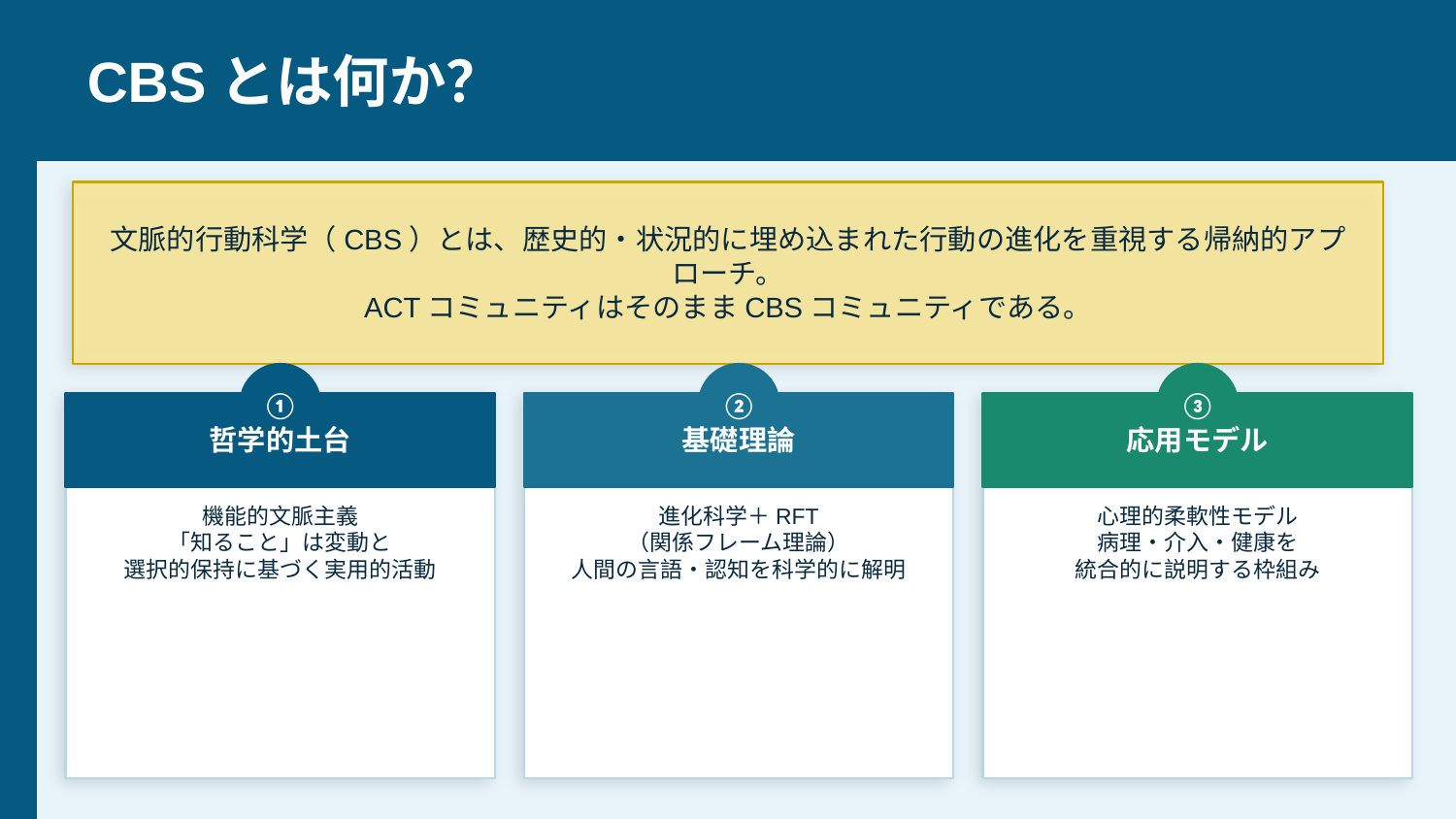

CBSとは何か？

文脈的行動科学（CBS）とは、歴史的・状況的に埋め込まれた行動の進化を重視する帰納的アプローチ。
ACTコミュニティはそのままCBSコミュニティである。

①

②

③

哲学的土台
基礎理論
応用モデル
機能的文脈主義
「知ること」は変動と
選択的保持に基づく実用的活動
進化科学＋RFT
（関係フレーム理論）
人間の言語・認知を科学的に解明
心理的柔軟性モデル
病理・介入・健康を
統合的に説明する枠組み